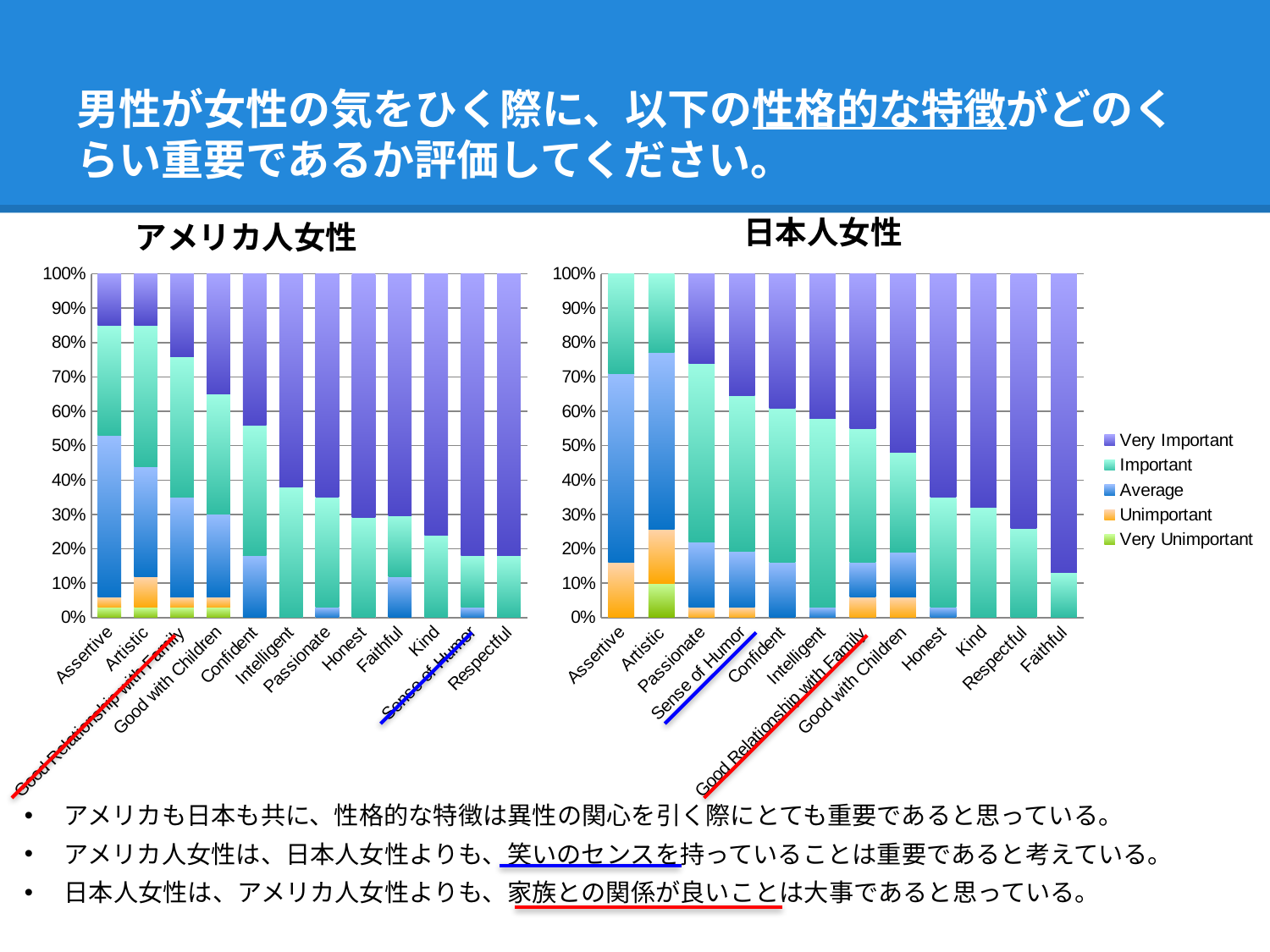

# 男性が女性の気をひく際に、以下の性格的な特徴がどのくらい重要であるか評価してください。

### Chart: 日本人女性

| Category | Very Unimportant | Unimportant | Average | Important | Very Important |
|---|---|---|---|---|---|
| Assertive | 0.0 | 16.0 | 55.0 | 29.0 | 0.0 |
| Artistic | 10.0 | 16.0 | 52.0 | 23.0 | 0.0 |
| Passionate | 0.0 | 3.0 | 19.0 | 52.0 | 26.0 |
| Sense of Humor | 0.0 | 3.0 | 16.0 | 45.0 | 35.0 |
| Confident | 0.0 | 0.0 | 16.0 | 45.0 | 39.0 |
| Intelligent | 0.0 | 0.0 | 3.0 | 55.0 | 42.0 |
| Good Relationship with Family | 0.0 | 6.0 | 10.0 | 39.0 | 45.0 |
| Good with Children | 0.0 | 6.0 | 13.0 | 29.0 | 52.0 |
| Honest | 0.0 | 0.0 | 3.0 | 32.0 | 65.0 |
| Kind | 0.0 | 0.0 | 0.0 | 32.0 | 68.0 |
| Respectful | 0.0 | 0.0 | 0.0 | 26.0 | 74.0 |
| Faithful | 0.0 | 0.0 | 0.0 | 13.0 | 87.0 |

### Chart: アメリカ人女性

| Category | Very Unimportant | Unimportant | Average | Important | Very Important |
|---|---|---|---|---|---|
| Assertive | 3.0 | 3.0 | 47.0 | 32.0 | 15.0 |
| Artistic | 3.0 | 9.0 | 32.0 | 41.0 | 15.0 |
| Good Relationship with Family | 3.0 | 3.0 | 29.0 | 41.0 | 24.0 |
| Good with Children | 3.0 | 3.0 | 24.0 | 35.0 | 35.0 |
| Confident | 0.0 | 0.0 | 18.0 | 38.0 | 44.0 |
| Intelligent | 0.0 | 0.0 | 0.0 | 38.0 | 62.0 |
| Passionate | 0.0 | 0.0 | 3.0 | 32.0 | 65.0 |
| Honest | 0.0 | 0.0 | 0.0 | 29.0 | 71.0 |
| Faithful | 0.0 | 0.0 | 12.0 | 18.0 | 71.0 |
| Kind | 0.0 | 0.0 | 0.0 | 24.0 | 76.0 |
| Sense of Humor | 0.0 | 0.0 | 3.0 | 15.0 | 82.0 |
| Respectful | 0.0 | 0.0 | 0.0 | 18.0 | 82.0 |
アメリカも日本も共に、性格的な特徴は異性の関心を引く際にとても重要であると思っている。
アメリカ人女性は、日本人女性よりも、笑いのセンスを持っていることは重要であると考えている。
日本人女性は、アメリカ人女性よりも、家族との関係が良いことは大事であると思っている。